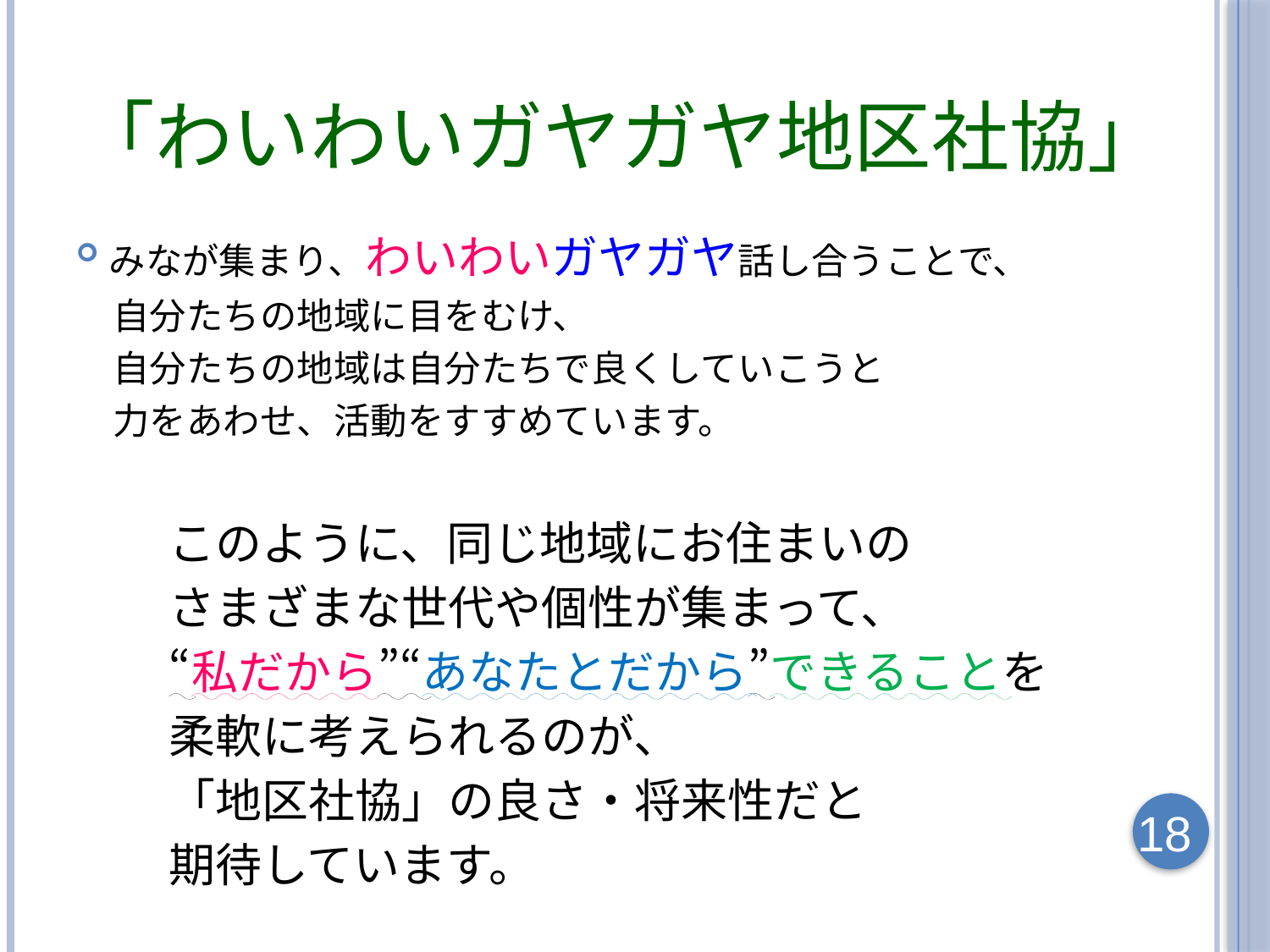

# 「わいわいガヤガヤ地区社協」
みなが集まり、わいわいガヤガヤ話し合うことで、
　自分たちの地域に目をむけ、
　自分たちの地域は自分たちで良くしていこうと
　力をあわせ、活動をすすめています。

　　このように、同じ地域にお住まいの
　　さまざまな世代や個性が集まって、
　　“私だから”“あなたとだから”できることを
　　柔軟に考えられるのが、
　　「地区社協」の良さ・将来性だと
　　期待しています。

18
19